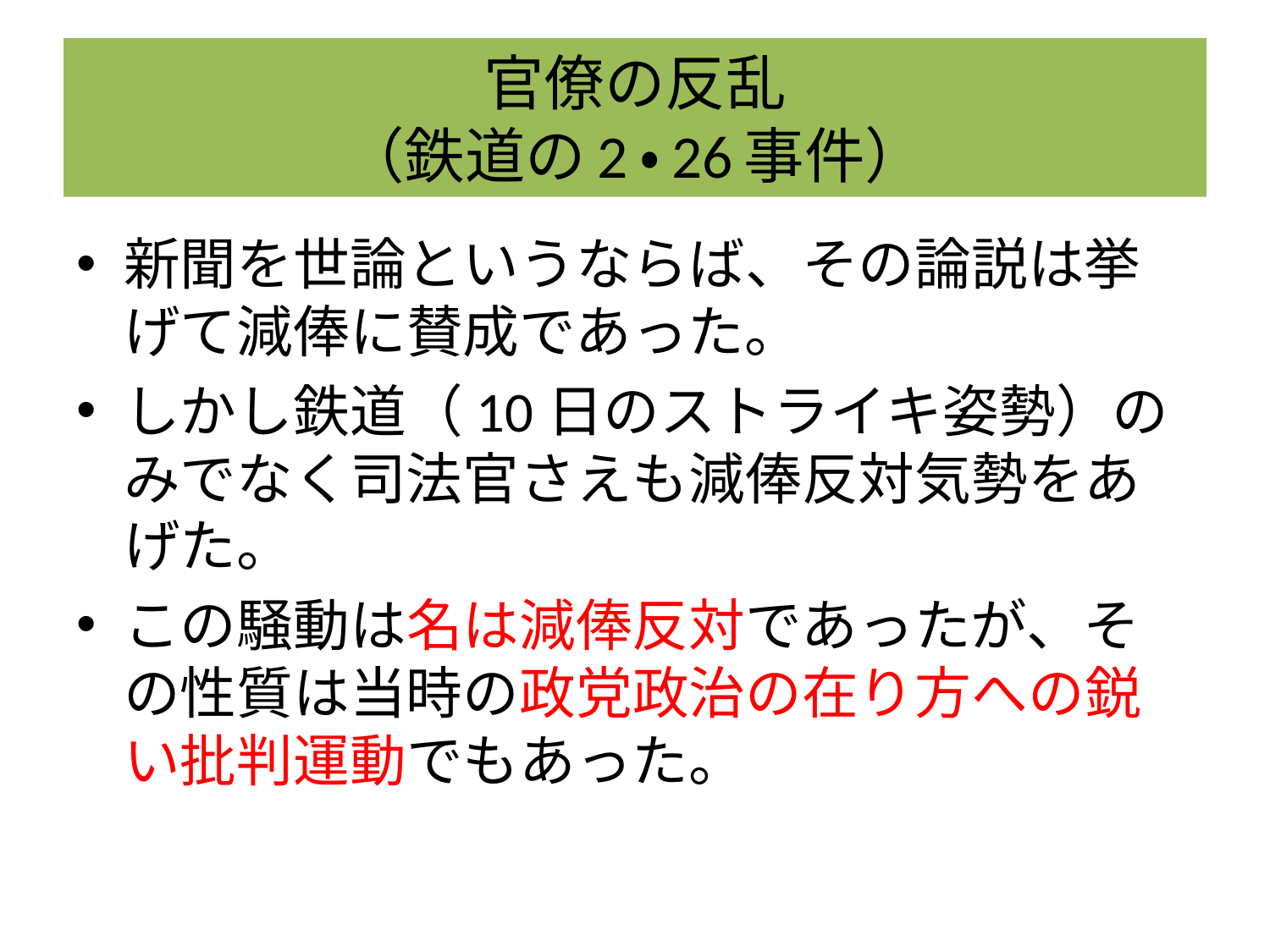

# 官僚の反乱 （鉄道の2・26事件）
新聞を世論というならば、その論説は挙げて減俸に賛成であった。
しかし鉄道（10日のストライキ姿勢）のみでなく司法官さえも減俸反対気勢をあげた。
この騒動は名は減俸反対であったが、その性質は当時の政党政治の在り方への鋭い批判運動でもあった。